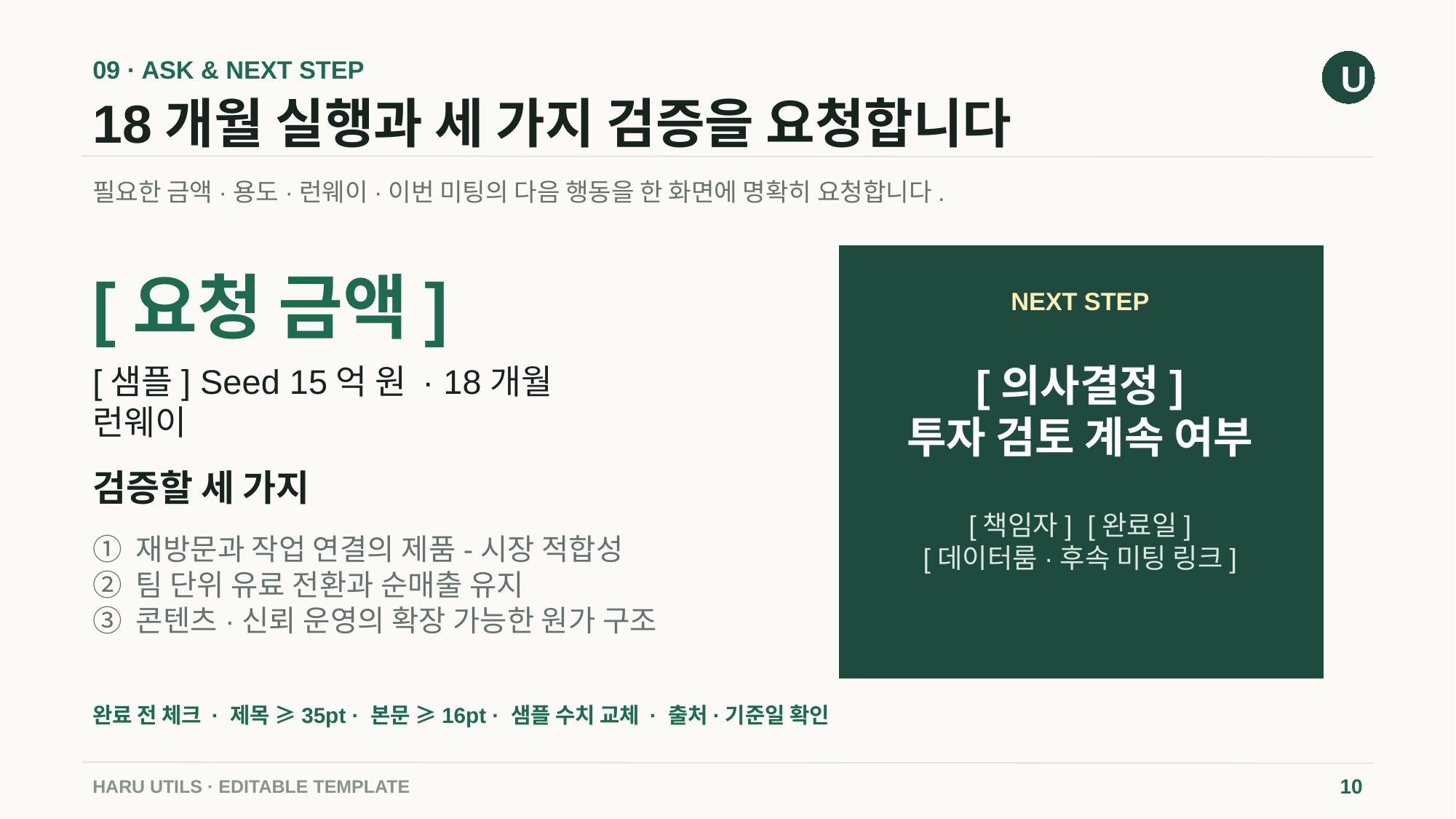

09 · ASK & NEXT STEP
U
18개월 실행과 세 가지 검증을 요청합니다

필요한 금액·용도·런웨이·이번 미팅의 다음 행동을 한 화면에 명확히 요청합니다.

[요청 금액]
NEXT STEP
[의사결정]
투자 검토 계속 여부
[샘플] Seed 15억 원 · 18개월 런웨이
검증할 세 가지
[책임자]  [완료일]
[데이터룸·후속 미팅 링크]
① 재방문과 작업 연결의 제품-시장 적합성
② 팀 단위 유료 전환과 순매출 유지
③ 콘텐츠·신뢰 운영의 확장 가능한 원가 구조
완료 전 체크 · 제목 ≥35pt · 본문 ≥16pt · 샘플 수치 교체 · 출처·기준일 확인

HARU UTILS · EDITABLE TEMPLATE
10